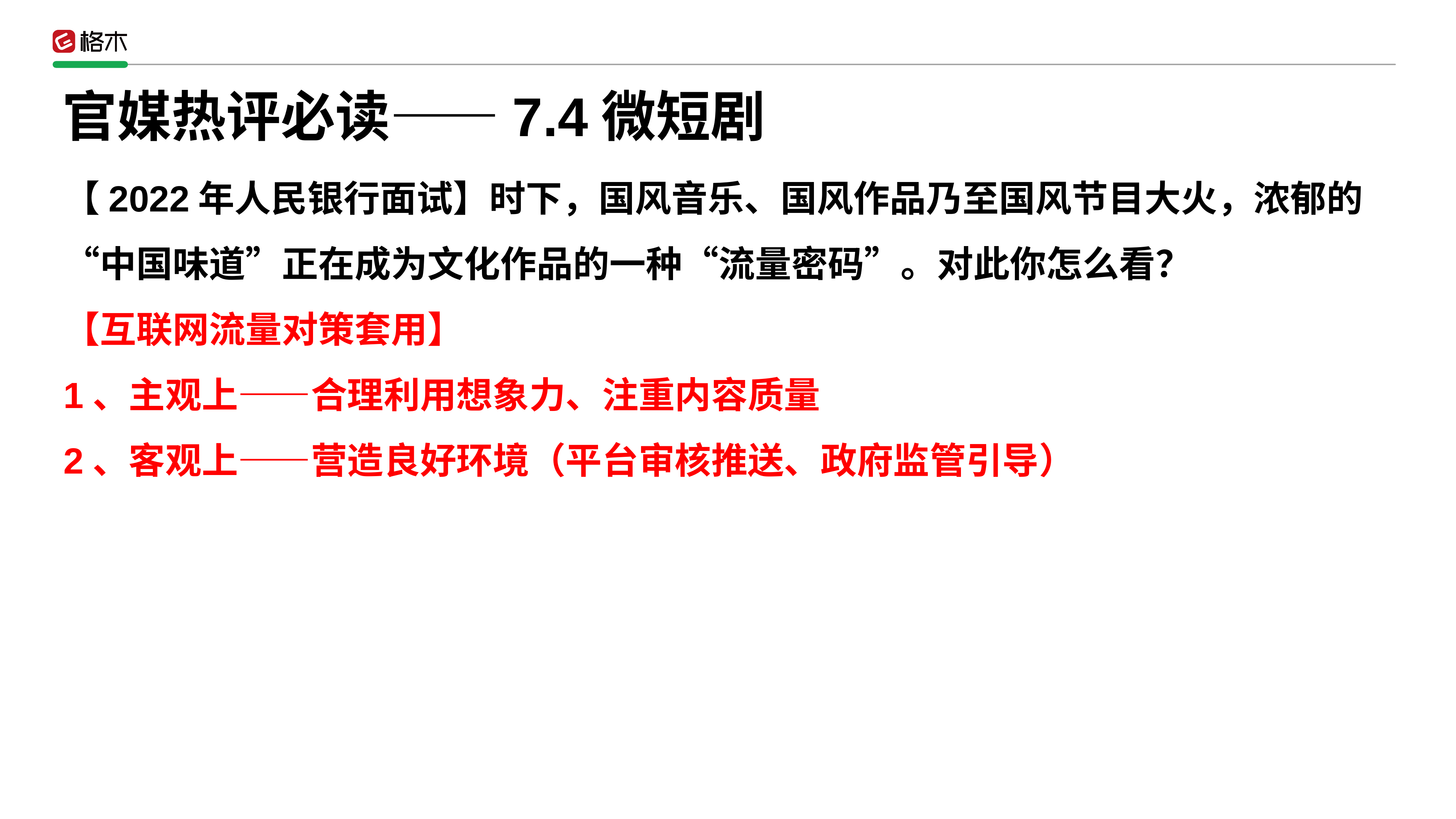

官媒热评必读——7.4微短剧
【2022年人民银行面试】时下，国风音乐、国风作品乃至国风节目大火，浓郁的“中国味道”正在成为文化作品的一种“流量密码”。对此你怎么看？
【互联网流量对策套用】
1、主观上——合理利用想象力、注重内容质量
2、客观上——营造良好环境（平台审核推送、政府监管引导）